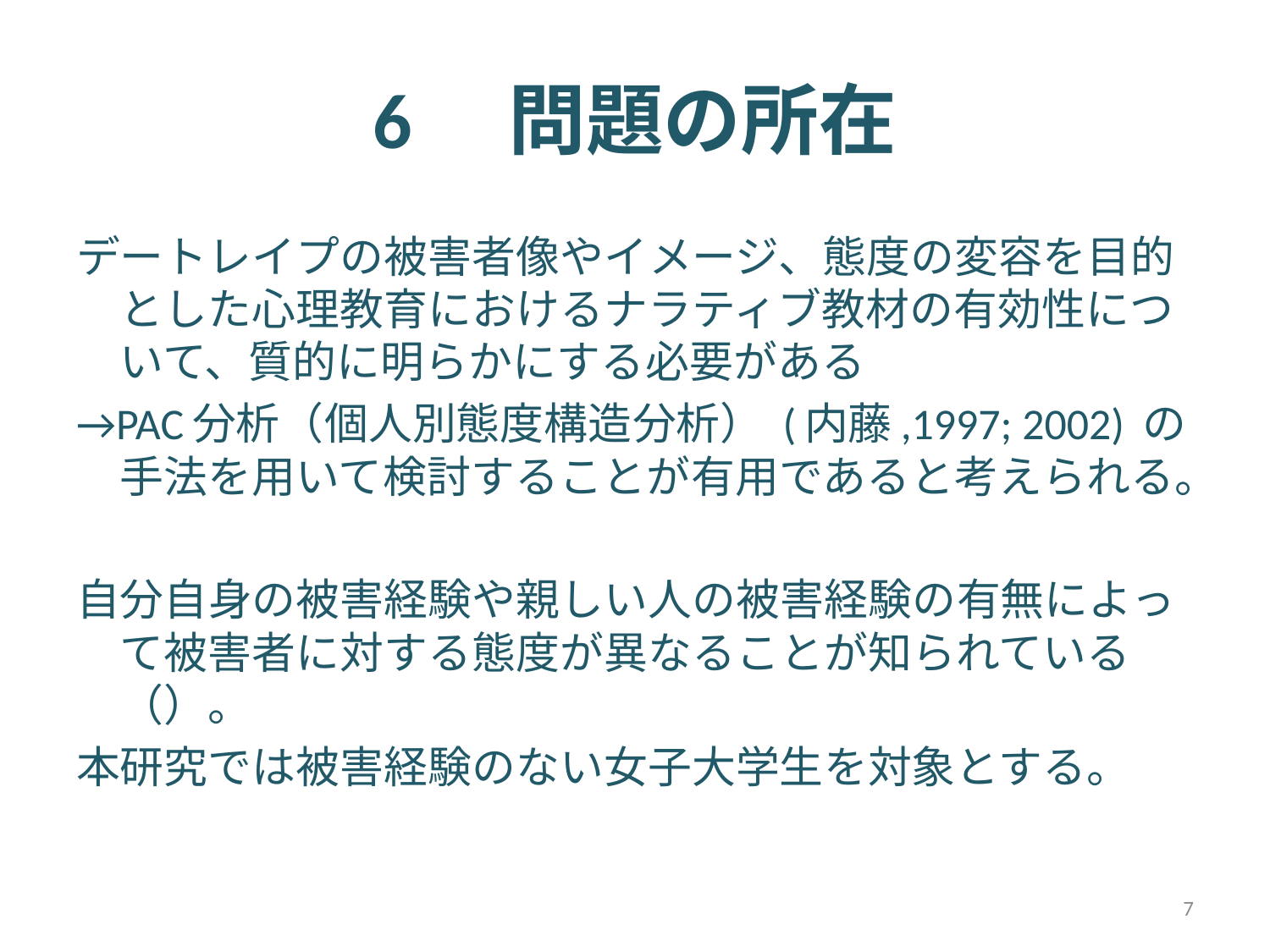

# 6　問題の所在
デートレイプの被害者像やイメージ、態度の変容を目的とした心理教育におけるナラティブ教材の有効性について、質的に明らかにする必要がある
→PAC分析（個人別態度構造分析） (内藤,1997; 2002) の手法を用いて検討することが有用であると考えられる。

自分自身の被害経験や親しい人の被害経験の有無によって被害者に対する態度が異なることが知られている（）。
本研究では被害経験のない女子大学生を対象とする。

7